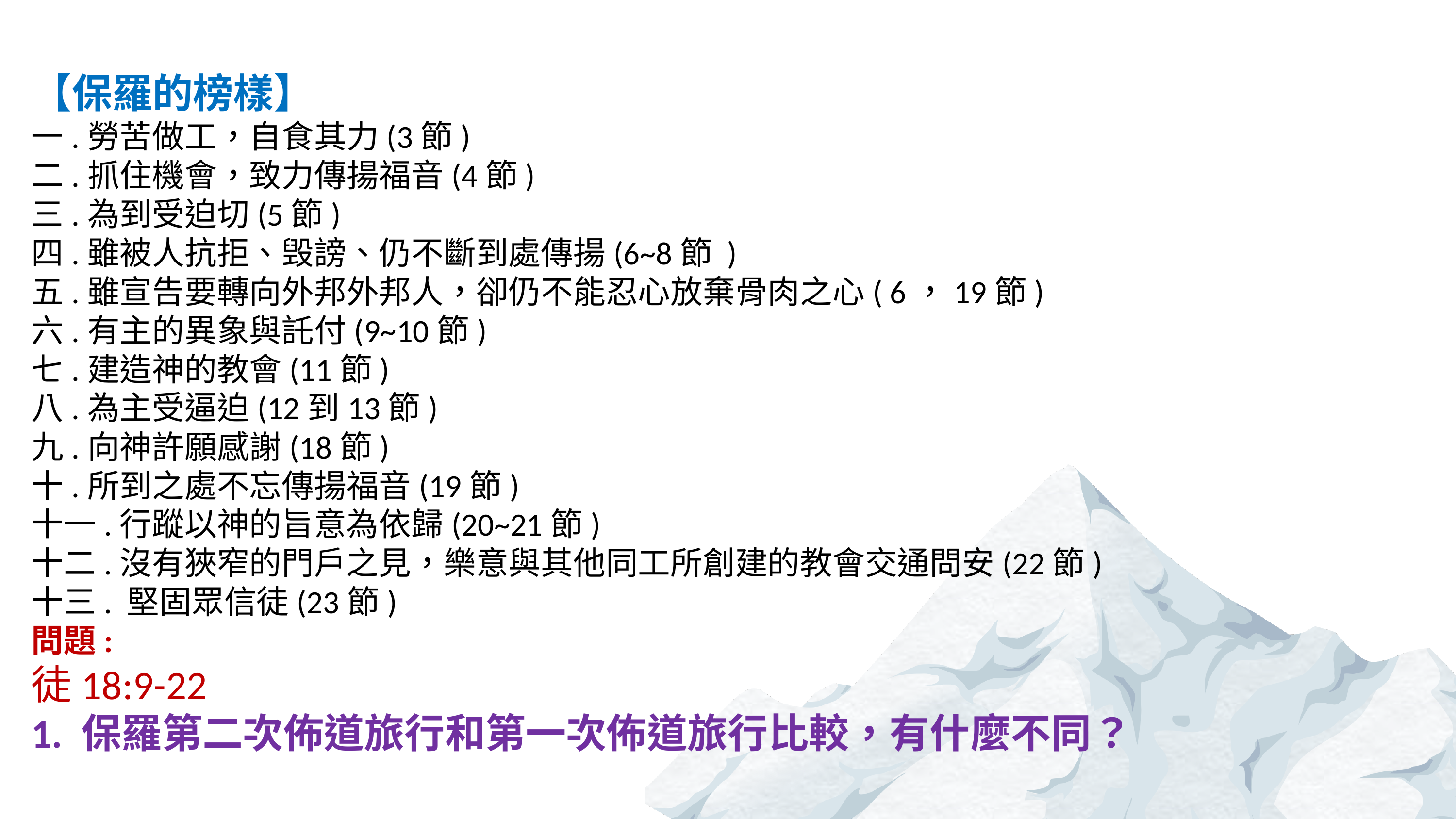

【保羅的榜樣】
一.勞苦做工，自食其力(3節)
二.抓住機會，致力傳揚福音(4節)
三.為到受迫切(5節)
四.雖被人抗拒、毁謗、仍不斷到處傳揚(6~8節 )
五.雖宣告要轉向外邦外邦人，卻仍不能忍心放棄骨肉之心( 6，19節)
六.有主的異象與託付(9~10節)
七.建造神的教會(11節)
八.為主受逼迫(12到13節)
九.向神許願感謝(18節)
十.所到之處不忘傳揚福音(19節)
十一.行蹤以神的旨意為依歸(20~21節)
十二.沒有狹窄的門戶之見，樂意與其他同工所創建的教會交通問安(22節)
十三. 堅固眾信徒(23節)
問題:
徒18:9-22
1. 保羅第二次佈道旅行和第一次佈道旅行比較，有什麼不同？